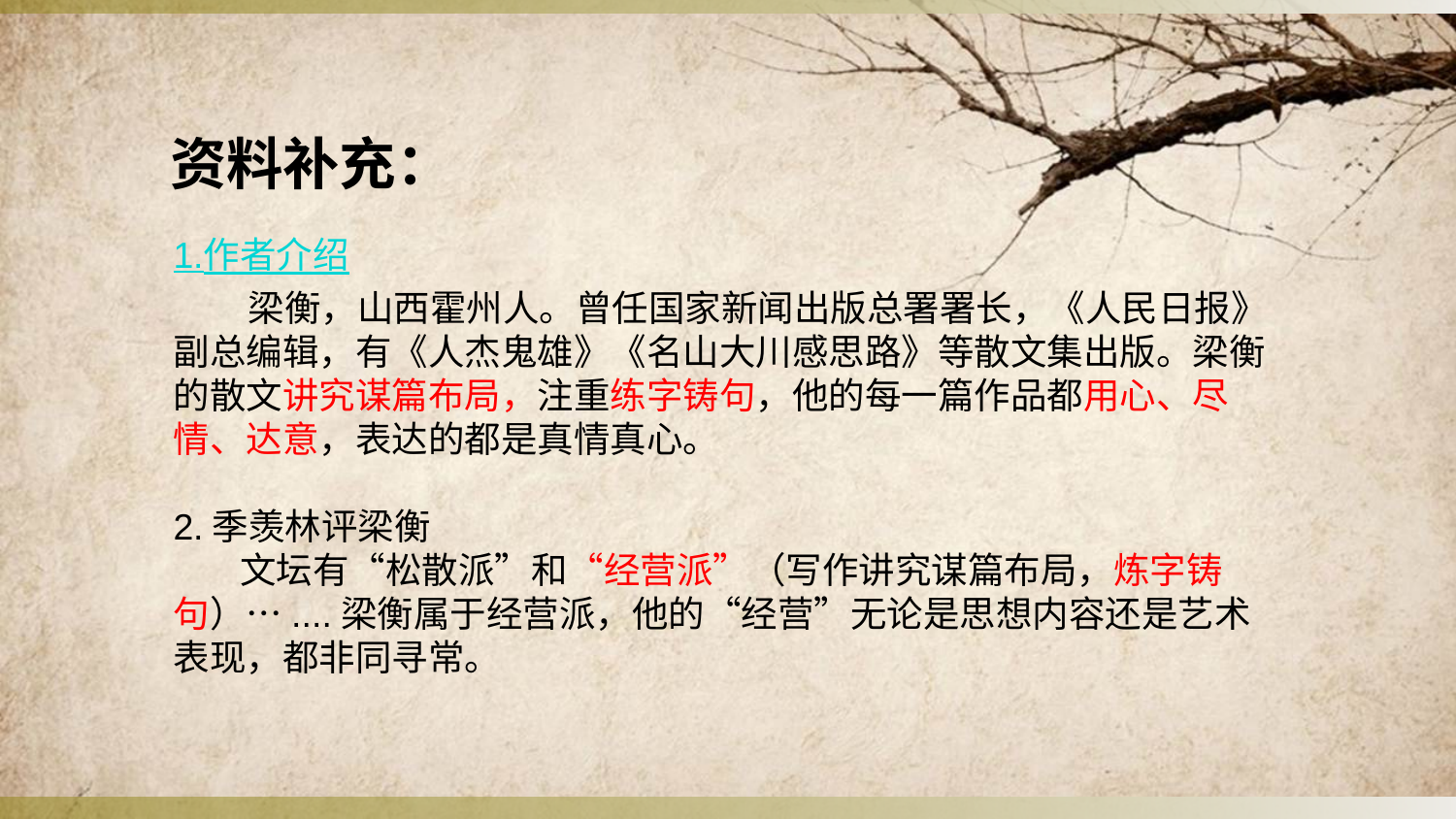

资料补充：
1.作者介绍
        梁衡，山西霍州人。曾任国家新闻出版总署署长，《人民日报》副总编辑，有《人杰鬼雄》《名山大川感思路》等散文集出版。梁衡的散文讲究谋篇布局，注重练字铸句，他的每一篇作品都用心、尽情、达意，表达的都是真情真心。

2.季羡林评梁衡
       文坛有“松散派”和“经营派”（写作讲究谋篇布局，炼字铸句）…....梁衡属于经营派，他的“经营”无论是思想内容还是艺术表现，都非同寻常。